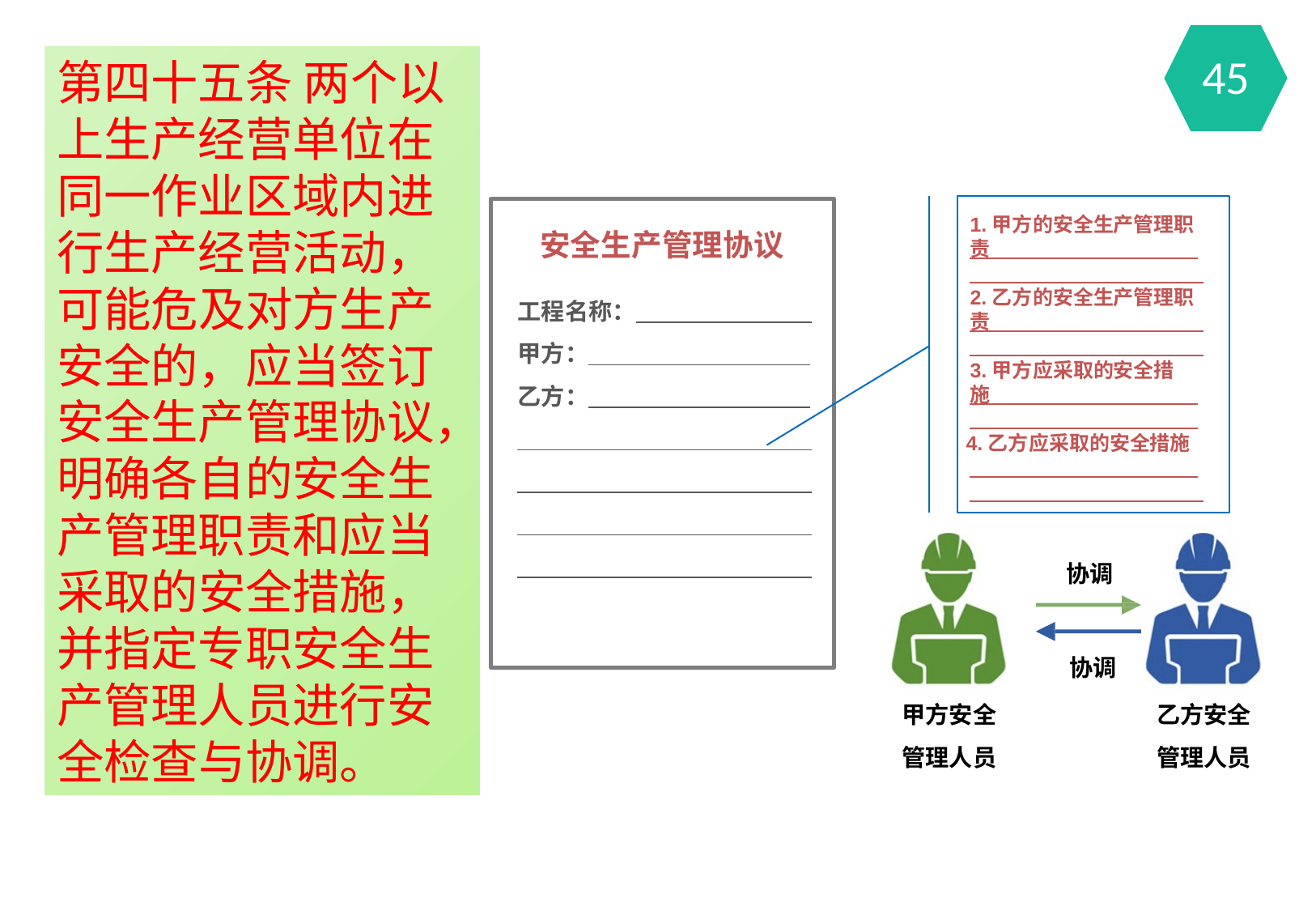

第四十五条 两个以上生产经营单位在同一作业区域内进行生产经营活动，可能危及对方生产安全的，应当签订安全生产管理协议，明确各自的安全生产管理职责和应当采取的安全措施，并指定专职安全生产管理人员进行安全检查与协调。
45

1.甲方的安全生产管理职责
安全生产管理协议

工程名称： 甲方：

2.乙方的安全生产管理职责

3.甲方应采取的安全措施

乙方：
4.乙方应采取的安全措施

协调

协调

甲方安全 管理人员
乙方安全 管理人员